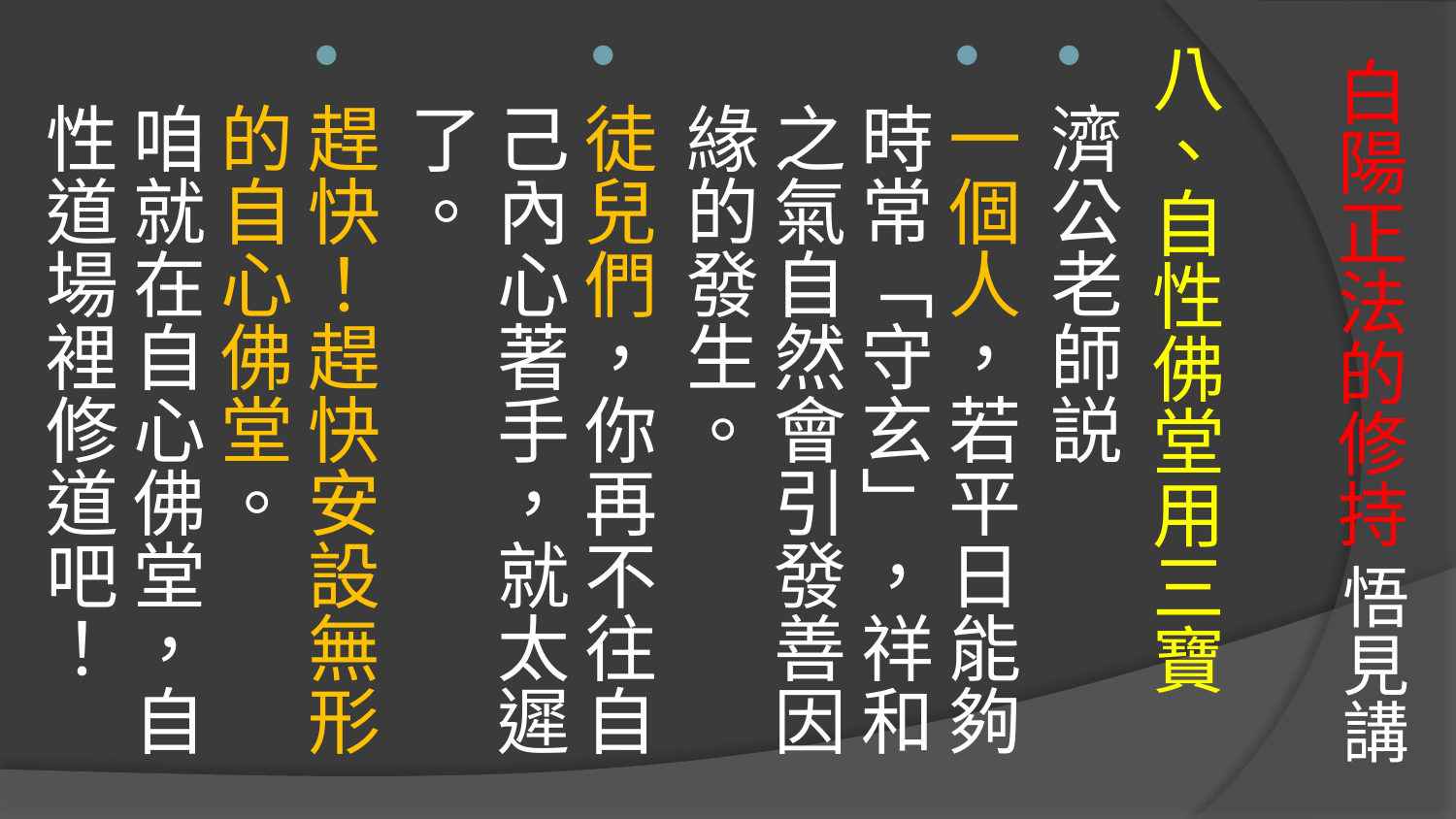

八、自性佛堂用三寶
濟公老師説
一個人，若平日能夠時常「守玄」，祥和之氣自然會引發善因緣的發生。
徒兒們，你再不往自己內心著手，就太遲了。
趕快！趕快安設無形的自心佛堂。
咱就在自心佛堂，自性道場裡修道吧！
# 白陽正法的修持 悟見講